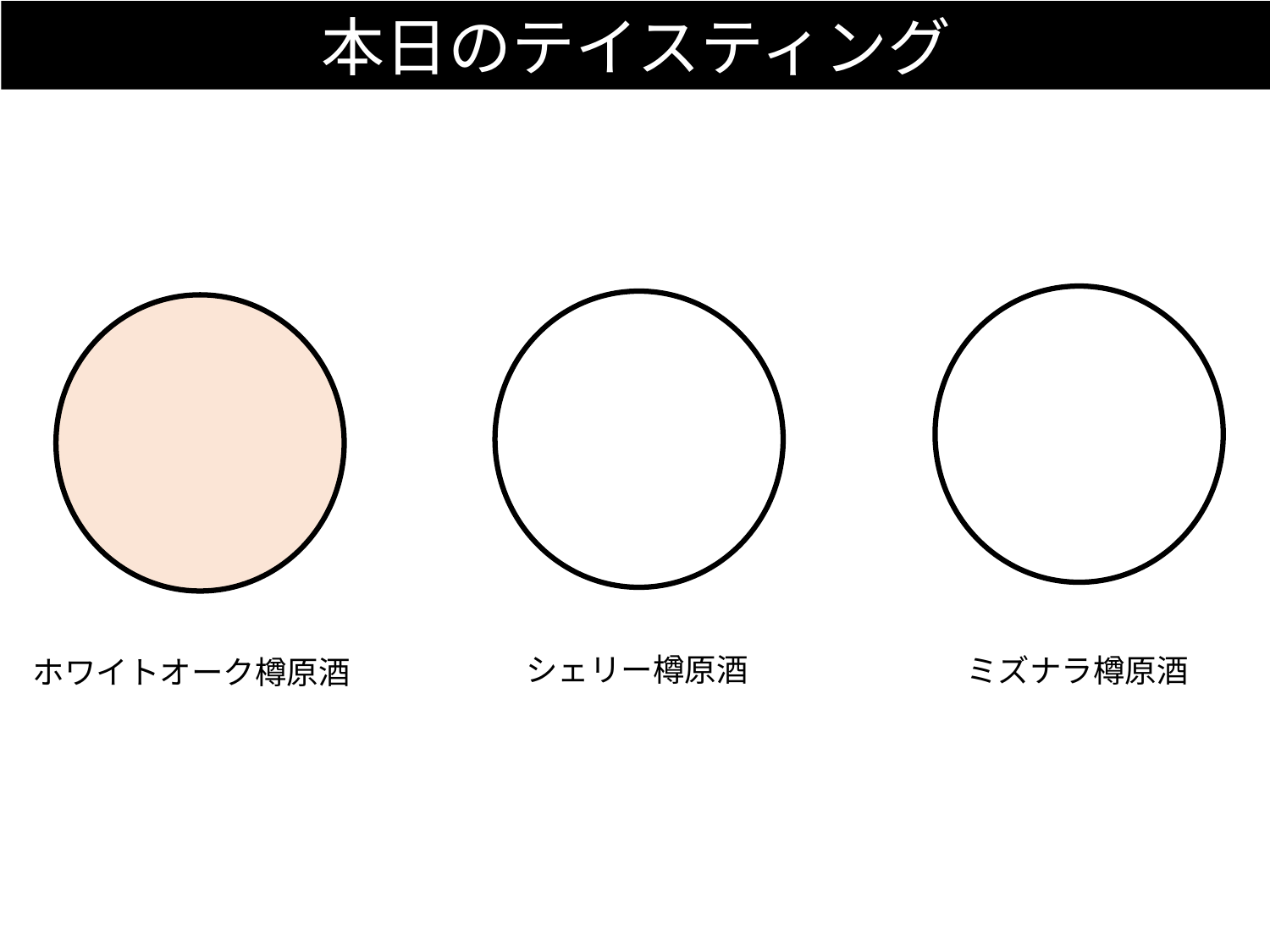

本日のテイスティング

シェリー樽原酒
ミズナラ樽原酒
ホワイトオーク樽原酒